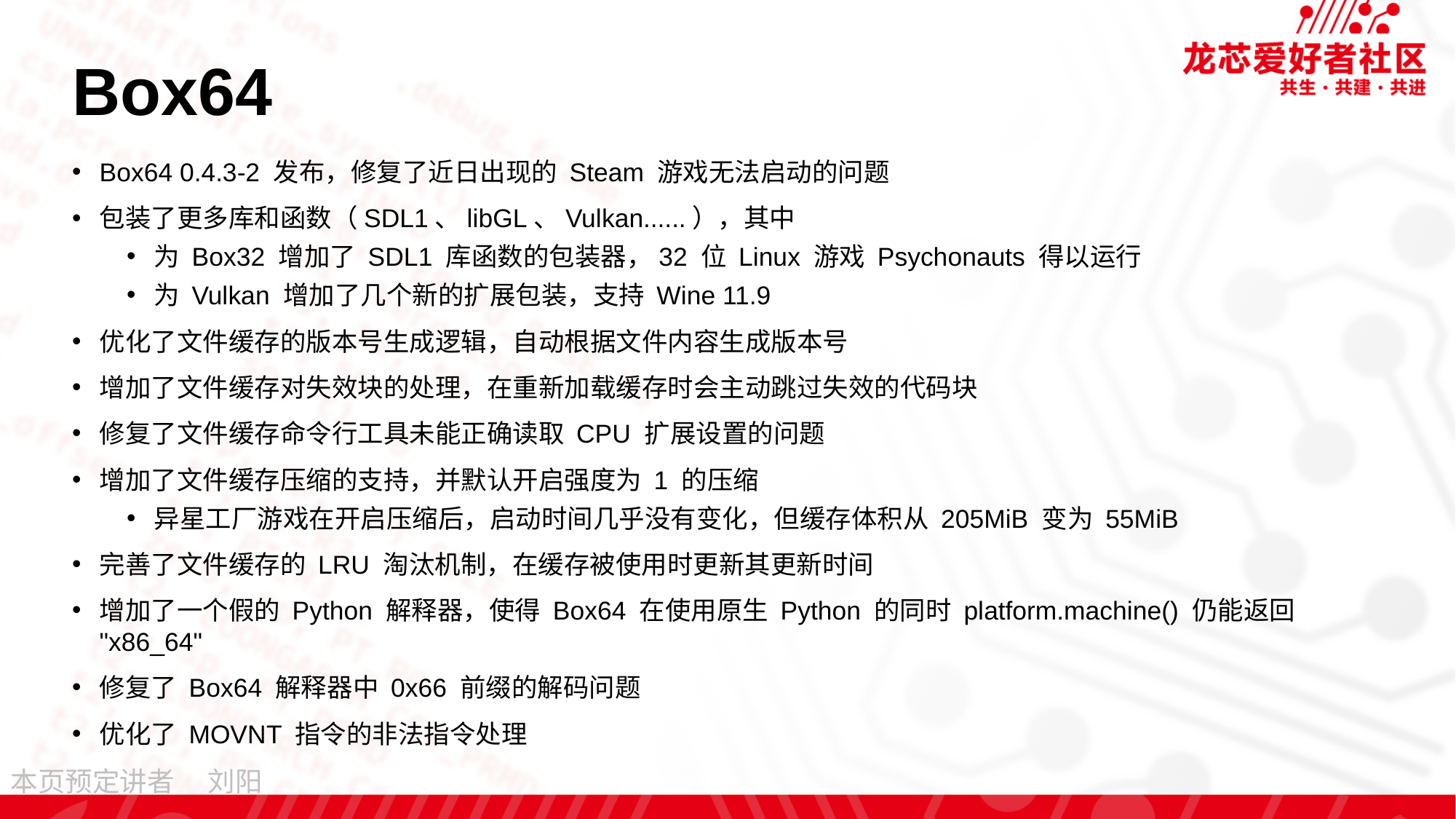

# Box64
Box64 0.4.3-2 发布，修复了近日出现的 Steam 游戏无法启动的问题
包装了更多库和函数（SDL1、libGL、Vulkan......），其中
为 Box32 增加了 SDL1 库函数的包装器，32 位 Linux 游戏 Psychonauts 得以运行
为 Vulkan 增加了几个新的扩展包装，支持 Wine 11.9
优化了文件缓存的版本号生成逻辑，自动根据文件内容生成版本号
增加了文件缓存对失效块的处理，在重新加载缓存时会主动跳过失效的代码块
修复了文件缓存命令行工具未能正确读取 CPU 扩展设置的问题
增加了文件缓存压缩的支持，并默认开启强度为 1 的压缩
异星工厂游戏在开启压缩后，启动时间几乎没有变化，但缓存体积从 205MiB 变为 55MiB
完善了文件缓存的 LRU 淘汰机制，在缓存被使用时更新其更新时间
增加了一个假的 Python 解释器，使得 Box64 在使用原生 Python 的同时 platform.machine() 仍能返回 "x86_64"
修复了 Box64 解释器中 0x66​ 前缀的解码问题
优化了 MOVNT 指令的非法指令处理
刘阳